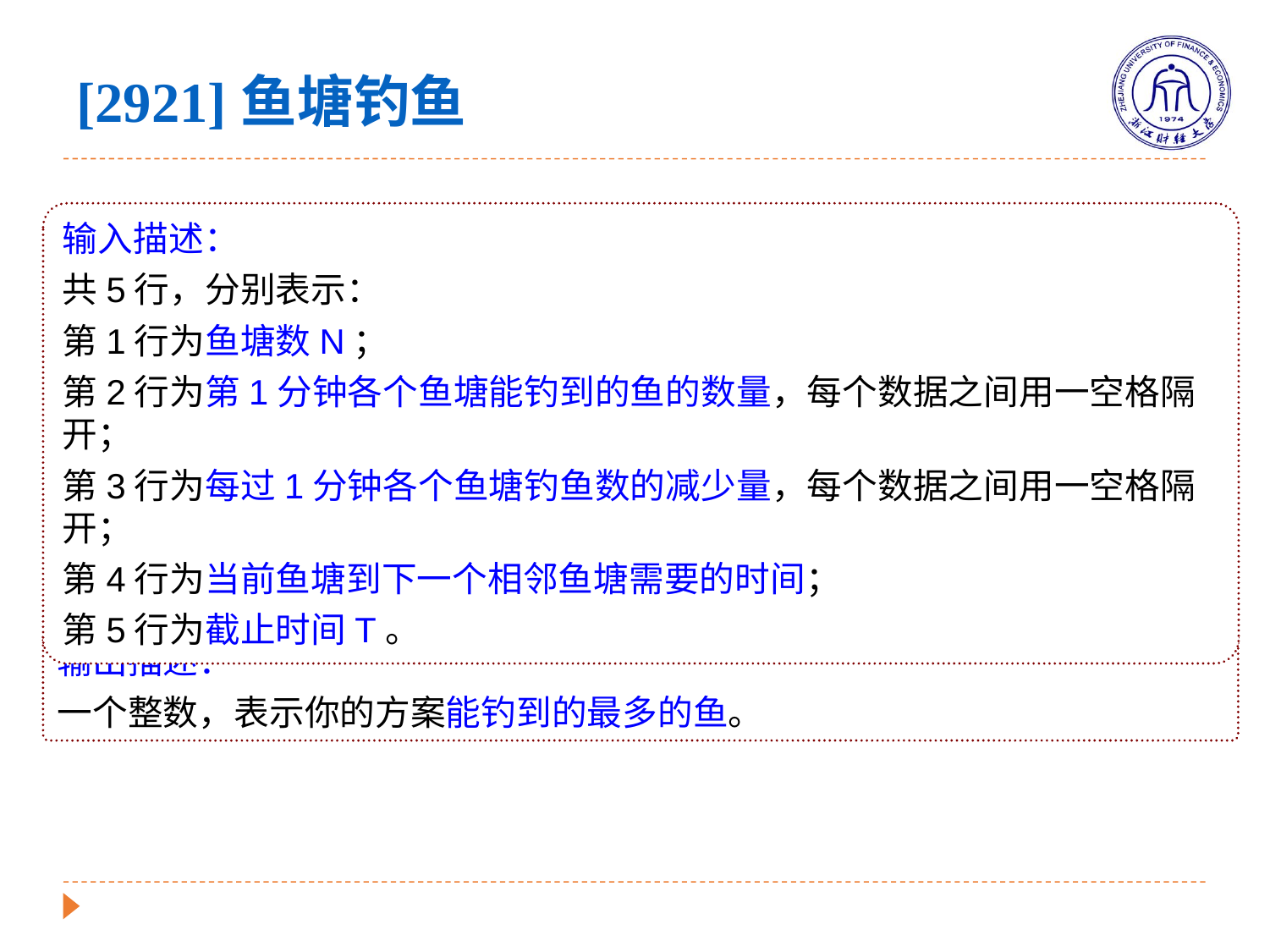

[2921]鱼塘钓鱼
输入描述：
共5行，分别表示：
第1行为鱼塘数N；
第2行为第1分钟各个鱼塘能钓到的鱼的数量，每个数据之间用一空格隔开；
第3行为每过1分钟各个鱼塘钓鱼数的减少量，每个数据之间用一空格隔开；
第4行为当前鱼塘到下一个相邻鱼塘需要的时间；
第5行为截止时间T。
输出描述：
一个整数，表示你的方案能钓到的最多的鱼。
40